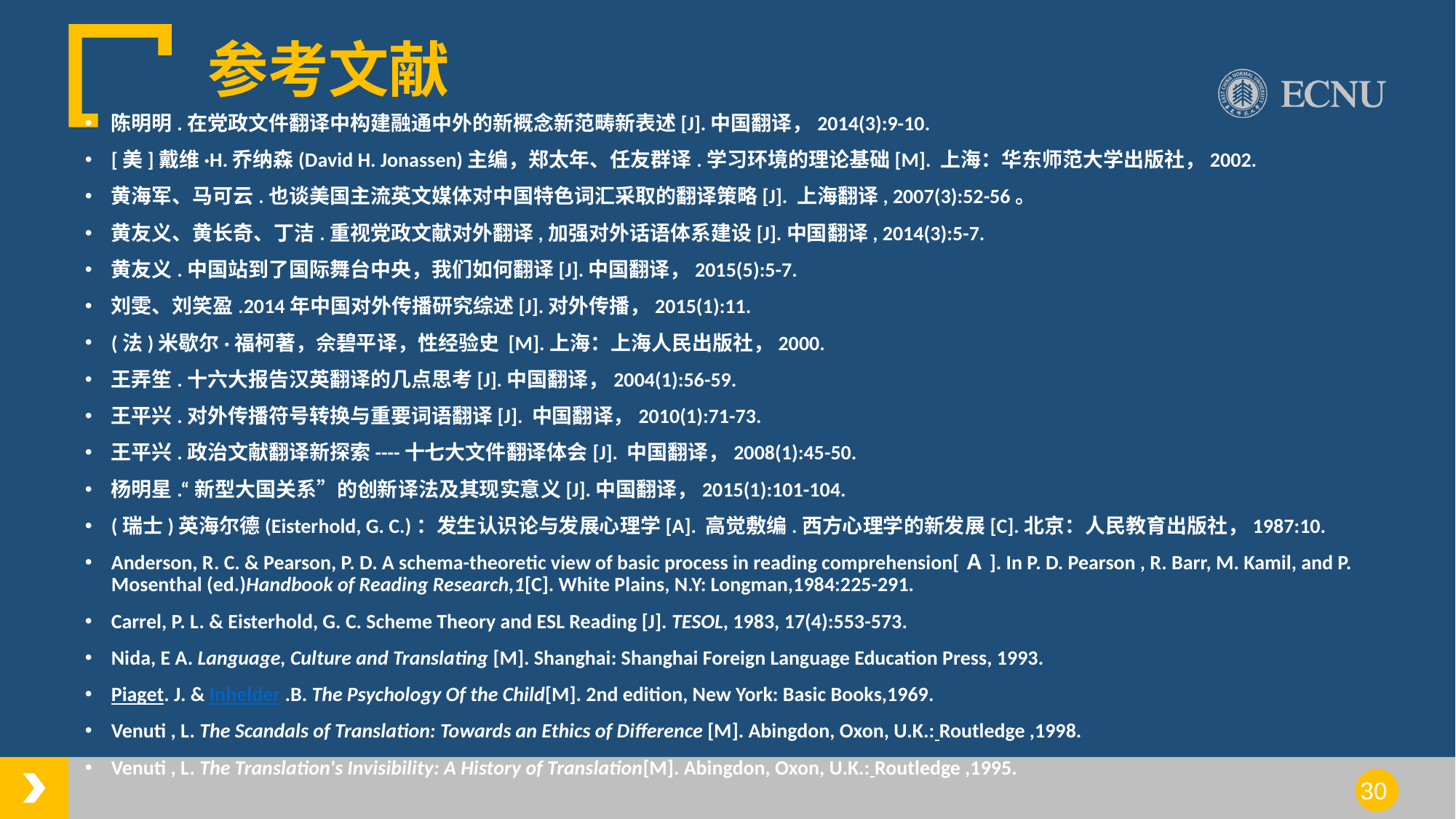

# 参考文献
陈明明.在党政文件翻译中构建融通中外的新概念新范畴新表述[J].中国翻译，2014(3):9-10.
[美]戴维·H.乔纳森(David H. Jonassen)主编，郑太年、任友群译.学习环境的理论基础[M]. 上海：华东师范大学出版社，2002.
黄海军、马可云.也谈美国主流英文媒体对中国特色词汇采取的翻译策略[J]. 上海翻译, 2007(3):52-56。
黄友义、黄长奇、丁洁.重视党政文献对外翻译,加强对外话语体系建设[J].中国翻译, 2014(3):5-7.
黄友义.中国站到了国际舞台中央，我们如何翻译[J].中国翻译，2015(5):5-7.
刘雯、刘笑盈.2014年中国对外传播研究综述[J].对外传播，2015(1):11.
(法)米歇尔·福柯著，佘碧平译，性经验史 [M].上海：上海人民出版社，2000.
王弄笙.十六大报告汉英翻译的几点思考[J].中国翻译，2004(1):56-59.
王平兴.对外传播符号转换与重要词语翻译[J]. 中国翻译，2010(1):71-73.
王平兴.政治文献翻译新探索----十七大文件翻译体会[J]. 中国翻译，2008(1):45-50.
杨明星.“新型大国关系”的创新译法及其现实意义[J].中国翻译，2015(1):101-104.
(瑞士)英海尔德(Eisterhold, G. C.)：发生认识论与发展心理学[A]. 高觉敷编.西方心理学的新发展[C].北京：人民教育出版社，1987:10.
Anderson, R. C. & Pearson, P. D. A schema-theoretic view of basic process in reading comprehension[Ａ]. In P. D. Pearson , R. Barr, M. Kamil, and P. Mosenthal (ed.)Handbook of Reading Research,1[C]. White Plains, N.Y: Longman,1984:225-291.
Carrel, P. L. & Eisterhold, G. C. Scheme Theory and ESL Reading [J]. TESOL, 1983, 17(4):553-573.
Nida, E A. Language, Culture and Translating [M]. Shanghai: Shanghai Foreign Language Education Press, 1993.
Piaget. J. & Inhelder .B. The Psychology Of the Child[M]. 2nd edition, New York: Basic Books,1969.
Venuti , L. The Scandals of Translation: Towards an Ethics of Difference [M]. Abingdon, Oxon, U.K.: Routledge ,1998.
Venuti , L. The Translation's Invisibility: A History of Translation[M]. Abingdon, Oxon, U.K.: Routledge ,1995.